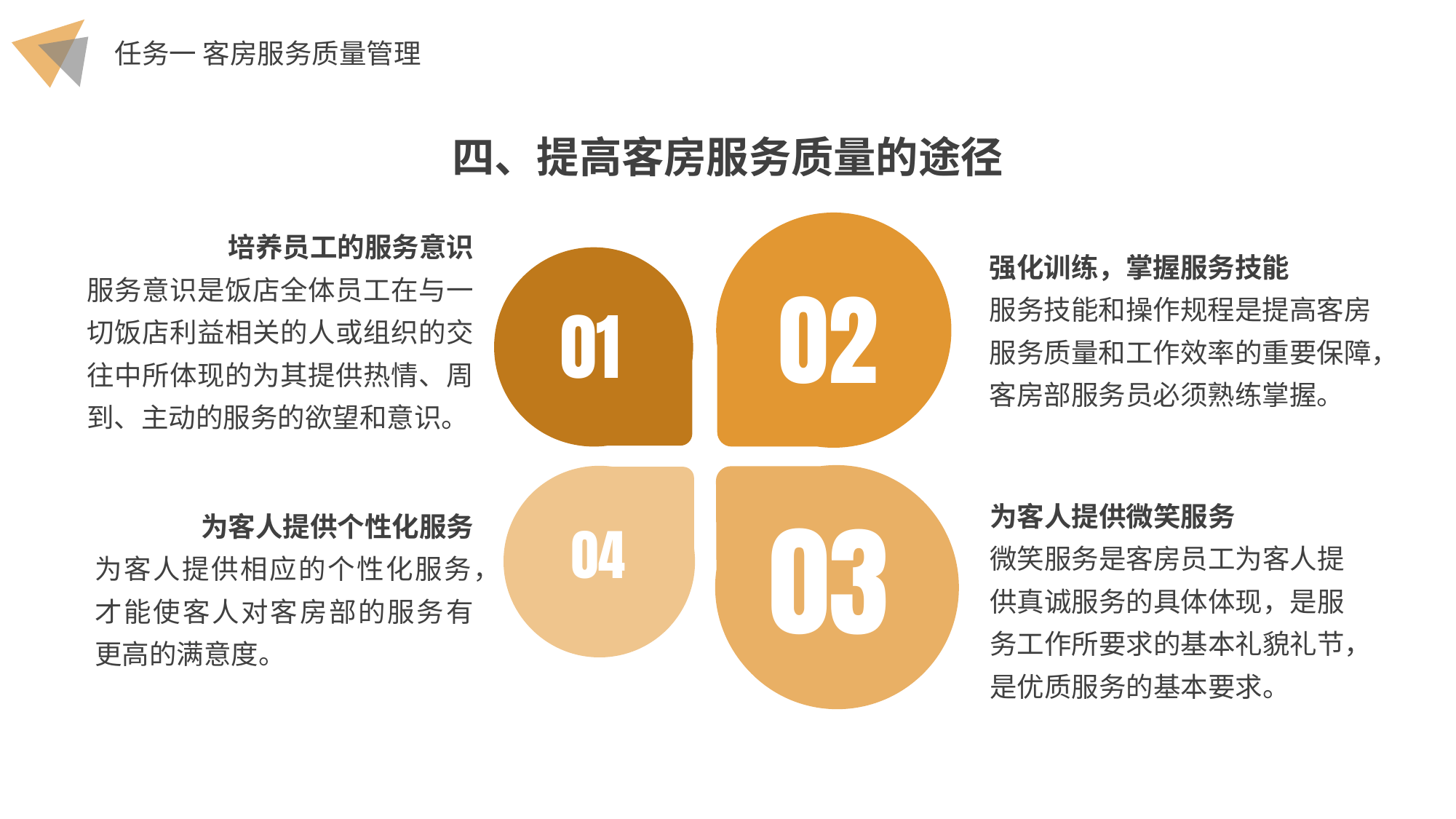

四、提高客房服务质量的途径

02
培养员工的服务意识
服务意识是饭店全体员工在与一切饭店利益相关的人或组织的交往中所体现的为其提供热情、周到、主动的服务的欲望和意识。
强化训练，掌握服务技能
服务技能和操作规程是提高客房服务质量和工作效率的重要保障，客房部服务员必须熟练掌握。

01

03

04
为客人提供微笑服务
微笑服务是客房员工为客人提供真诚服务的具体体现，是服务工作所要求的基本礼貌礼节，是优质服务的基本要求。
为客人提供个性化服务
为客人提供相应的个性化服务，才能使客人对客房部的服务有更高的满意度。